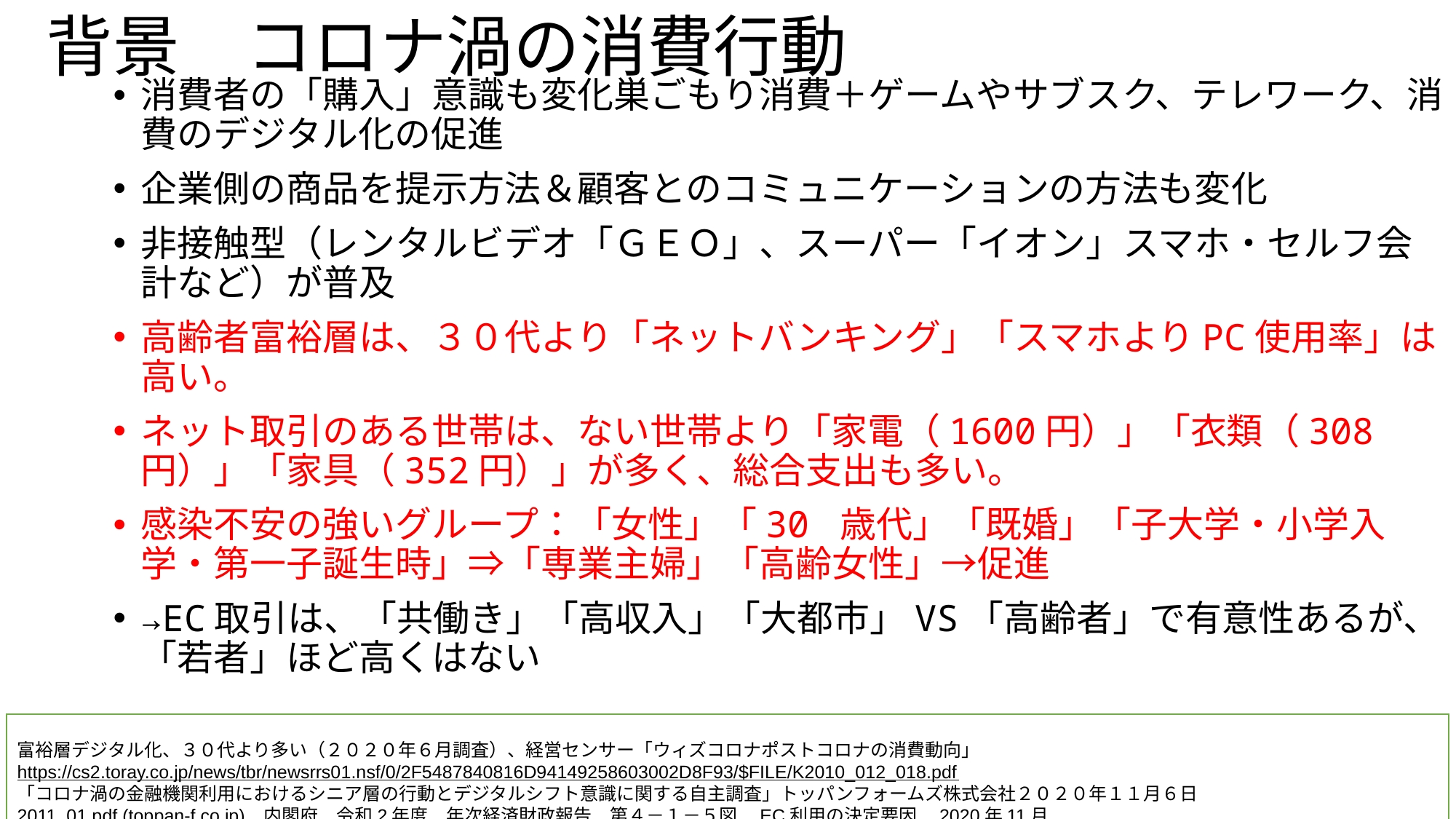

# 背景　コロナ渦の消費行動
消費者の「購入」意識も変化巣ごもり消費＋ゲームやサブスク、テレワーク、消費のデジタル化の促進
企業側の商品を提示方法＆顧客とのコミュニケーションの方法も変化
非接触型（レンタルビデオ「ＧＥＯ」、スーパー「イオン」スマホ・セルフ会計など）が普及
高齢者富裕層は、３０代より「ネットバンキング」「スマホよりPC使用率」は高い。
ネット取引のある世帯は、ない世帯より「家電（1600円）」「衣類（308円）」「家具（352円）」が多く、総合支出も多い。
感染不安の強いグループ：「女性」「30 歳代」「既婚」「子大学・小学入学・第一子誕生時」⇒「専業主婦」「高齢女性」→促進
→EC取引は、「共働き」「高収入」「大都市」VS「高齢者」で有意性あるが、「若者」ほど高くはない

富裕層デジタル化、３０代より多い（２０２０年６月調査）、経営センサー「ウィズコロナポストコロナの消費動向」https://cs2.toray.co.jp/news/tbr/newsrrs01.nsf/0/2F5487840816D94149258603002D8F93/$FILE/K2010_012_018.pdf
「コロナ渦の金融機関利用におけるシニア層の行動とデジタルシフト意識に関する自主調査」トッパンフォームズ株式会社２０２０年１１月６日
2011_01.pdf (toppan-f.co.jp)　内閣府　令和2年度　年次経済財政報告　第４－１－５図　EC利用の決定要因　2020年11月